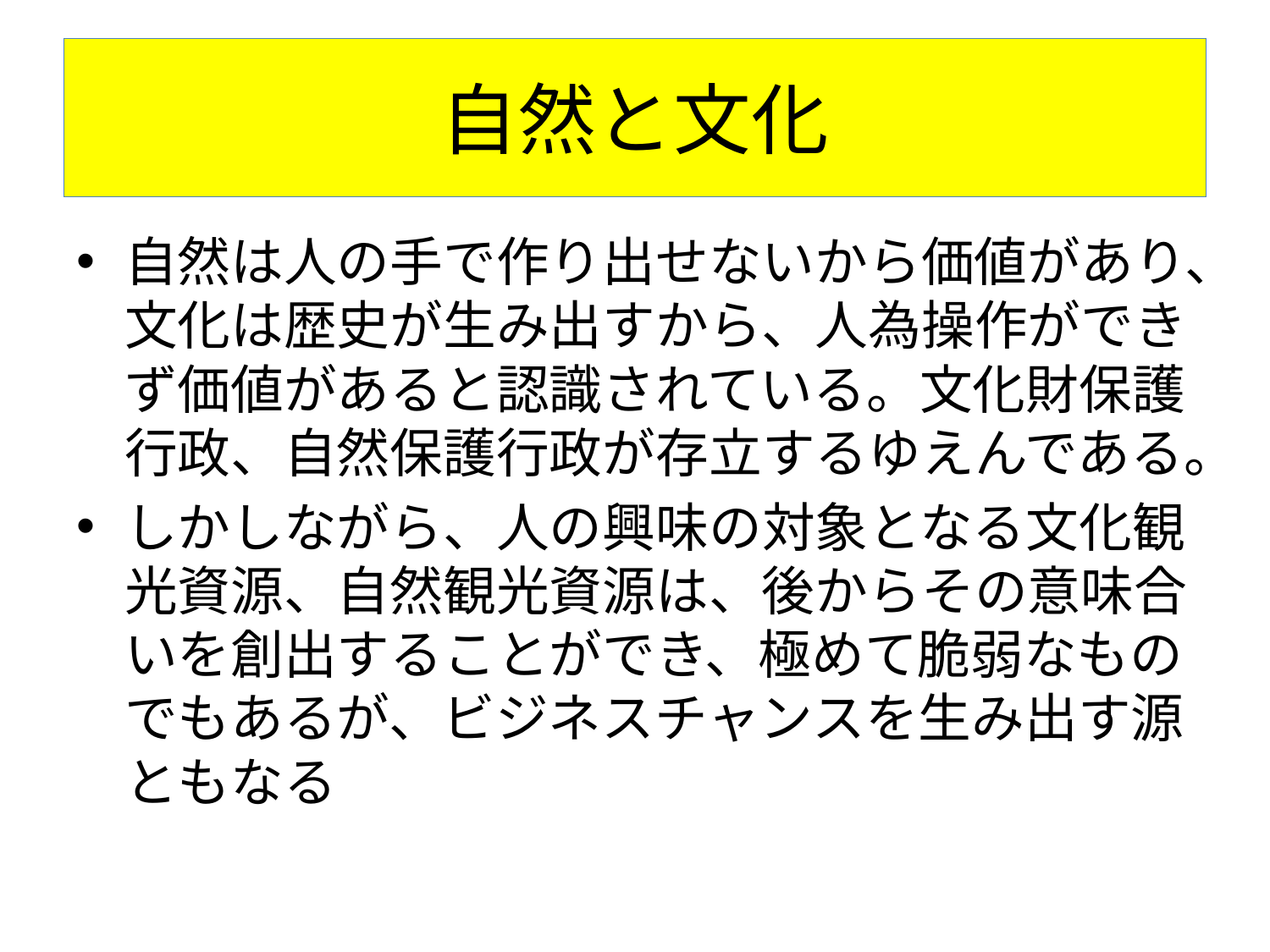

# 自然と文化
自然は人の手で作り出せないから価値があり、文化は歴史が生み出すから、人為操作ができず価値があると認識されている。文化財保護行政、自然保護行政が存立するゆえんである。
しかしながら、人の興味の対象となる文化観光資源、自然観光資源は、後からその意味合いを創出することができ、極めて脆弱なものでもあるが、ビジネスチャンスを生み出す源ともなる